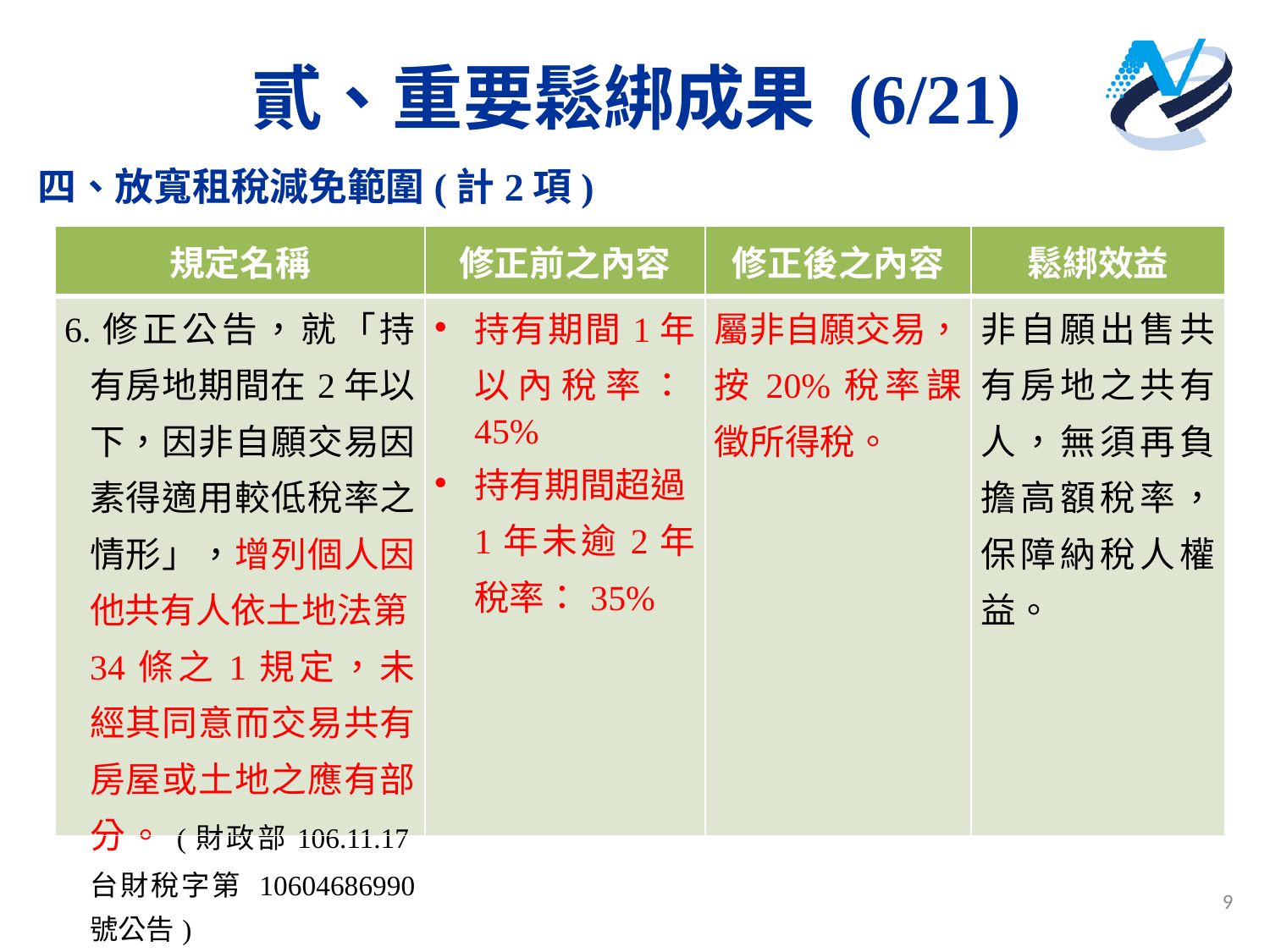

# 貳、重要鬆綁成果 (6/21)
四、放寬租稅減免範圍(計2項)
| 規定名稱 | 修正前之內容 | 修正後之內容 | 鬆綁效益 |
| --- | --- | --- | --- |
| 6.修正公告，就「持有房地期間在2年以下，因非自願交易因素得適用較低稅率之情形」，增列個人因他共有人依土地法第34條之1規定，未經其同意而交易共有房屋或土地之應有部分。(財政部106.11.17台財稅字第 10604686990 號公告) | 持有期間1年以內稅率：45% 持有期間超過1年未逾2年稅率：35% | 屬非自願交易，按20%稅率課徵所得稅。 | 非自願出售共有房地之共有人，無須再負擔高額稅率，保障納稅人權益。 |
9